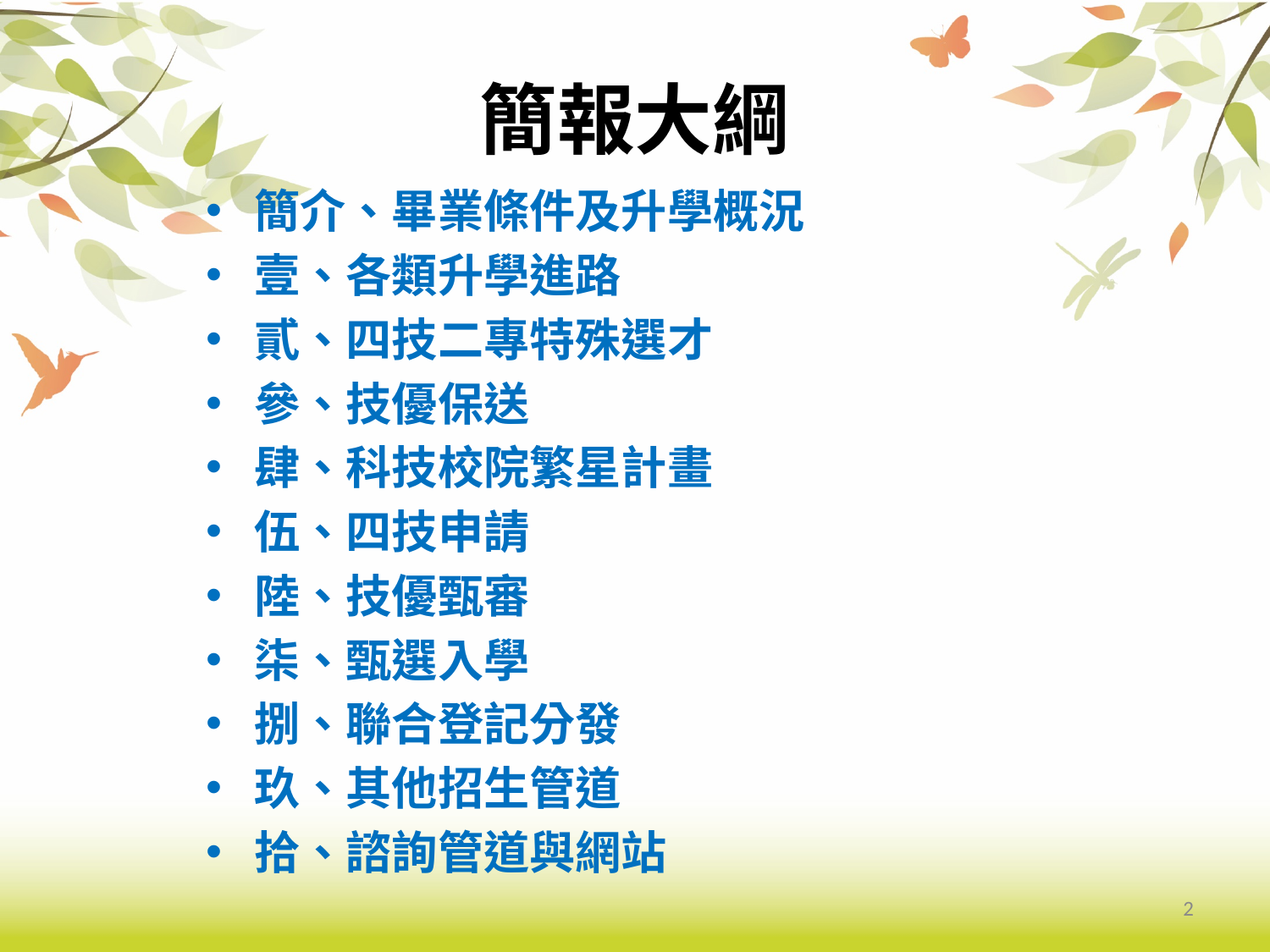

# 簡報大綱
簡介、畢業條件及升學概況
壹、各類升學進路
貳、四技二專特殊選才
參、技優保送
肆、科技校院繁星計畫
伍、四技申請
陸、技優甄審
柒、甄選入學
捌、聯合登記分發
玖、其他招生管道
拾、諮詢管道與網站
2